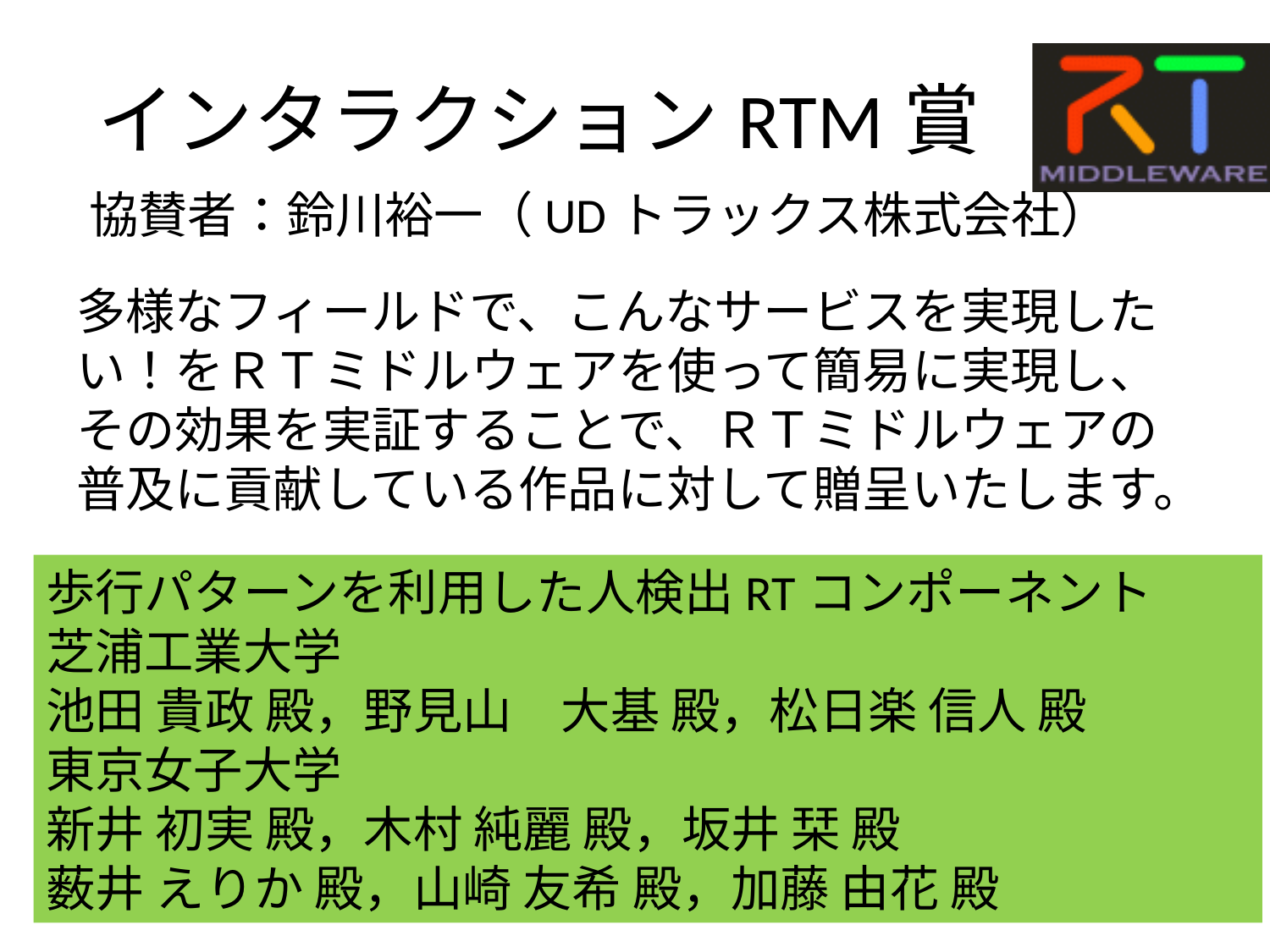

# インタラクションRTM賞
協賛者：鈴川裕一（UDトラックス株式会社）
多様なフィールドで、こんなサービスを実現したい！をＲＴミドルウェアを使って簡易に実現し、その効果を実証することで、ＲＴミドルウェアの普及に貢献している作品に対して贈呈いたします。
歩行パターンを利用した人検出RTコンポーネント
芝浦工業大学
池田 貴政 殿，野見山　大基 殿，松日楽 信人 殿
東京女子大学
新井 初実 殿，木村 純麗 殿，坂井 栞 殿
薮井 えりか 殿，山崎 友希 殿，加藤 由花 殿